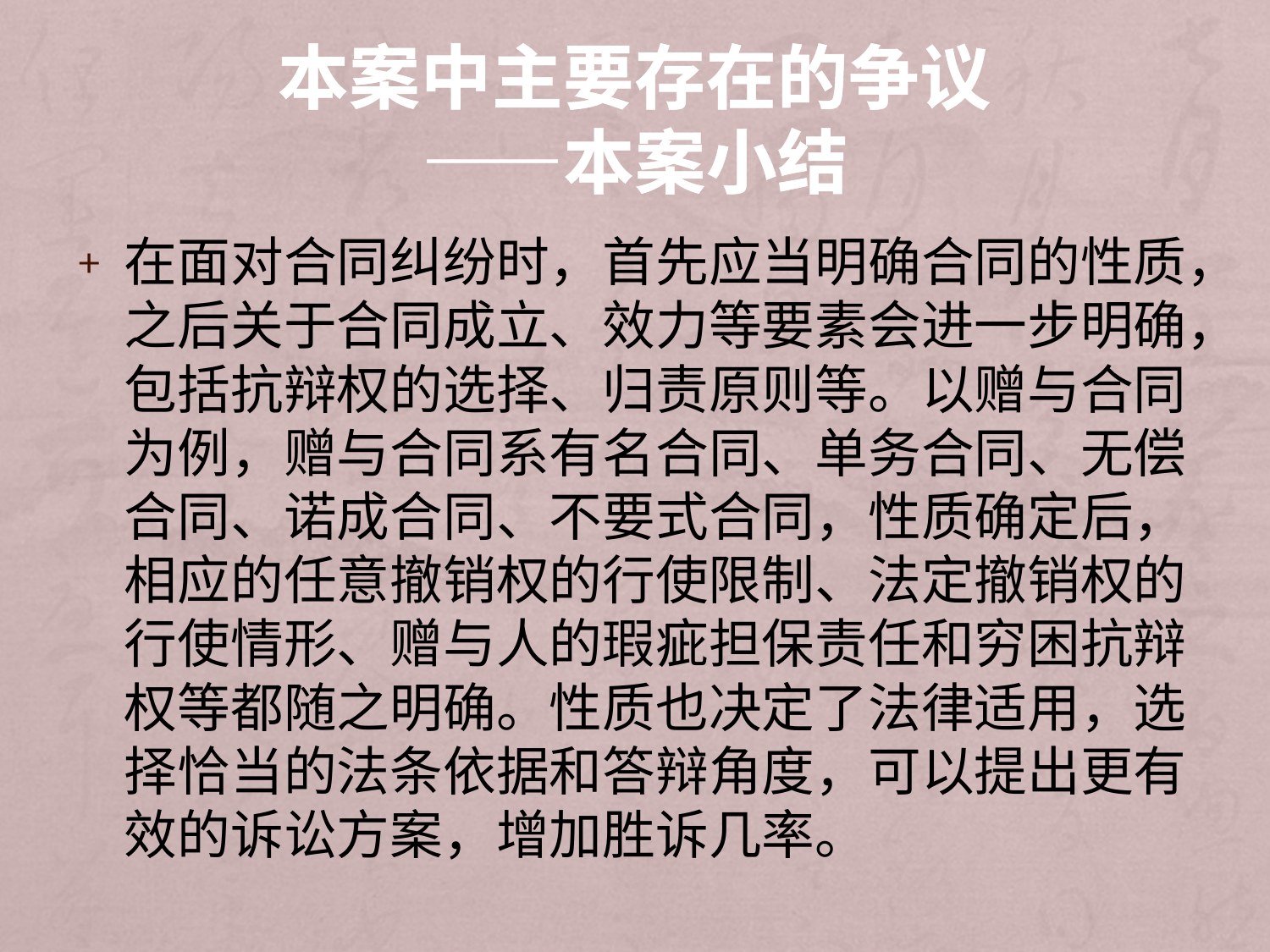

# 本案中主要存在的争议 ——本案小结
在面对合同纠纷时，首先应当明确合同的性质，之后关于合同成立、效力等要素会进一步明确，包括抗辩权的选择、归责原则等。以赠与合同为例，赠与合同系有名合同、单务合同、无偿合同、诺成合同、不要式合同，性质确定后，相应的任意撤销权的行使限制、法定撤销权的行使情形、赠与人的瑕疵担保责任和穷困抗辩权等都随之明确。性质也决定了法律适用，选择恰当的法条依据和答辩角度，可以提出更有效的诉讼方案，增加胜诉几率。